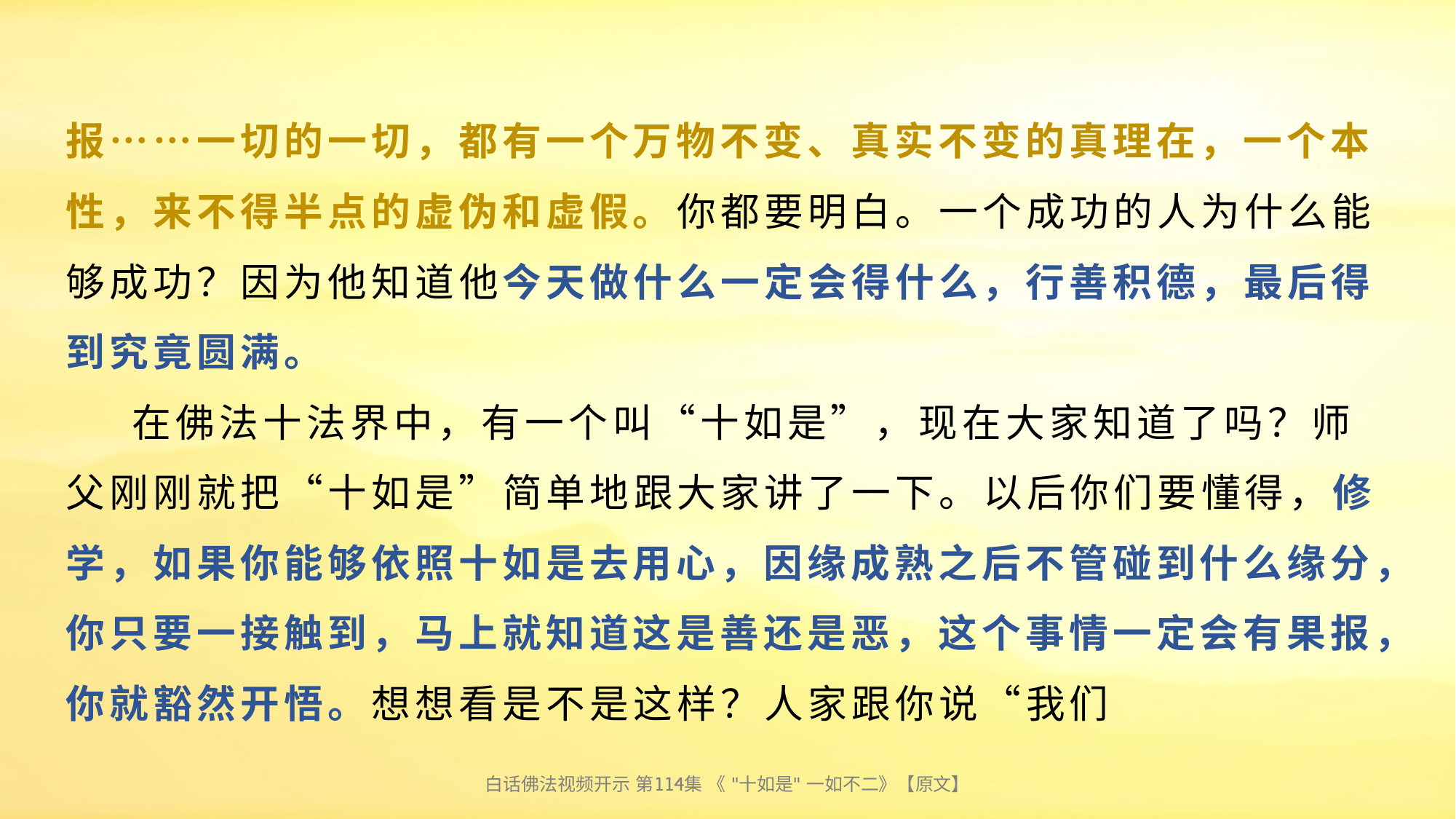

# 报……一切的一切，都有一个万物不变、真实不变的真理在，一个本性，来不得半点的虚伪和虚假。你都要明白。一个成功的人为什么能够成功？因为他知道他今天做什么一定会得什么，行善积德，最后得到究竟圆满。 在佛法十法界中，有一个叫“十如是”，现在大家知道了吗？师父刚刚就把“十如是”简单地跟大家讲了一下。以后你们要懂得，修学，如果你能够依照十如是去用心，因缘成熟之后不管碰到什么缘分，你只要一接触到，马上就知道这是善还是恶，这个事情一定会有果报，你就豁然开悟。想想看是不是这样？人家跟你说“我们
白话佛法视频开示 第114集 《 "十如是" 一如不二》【原文】